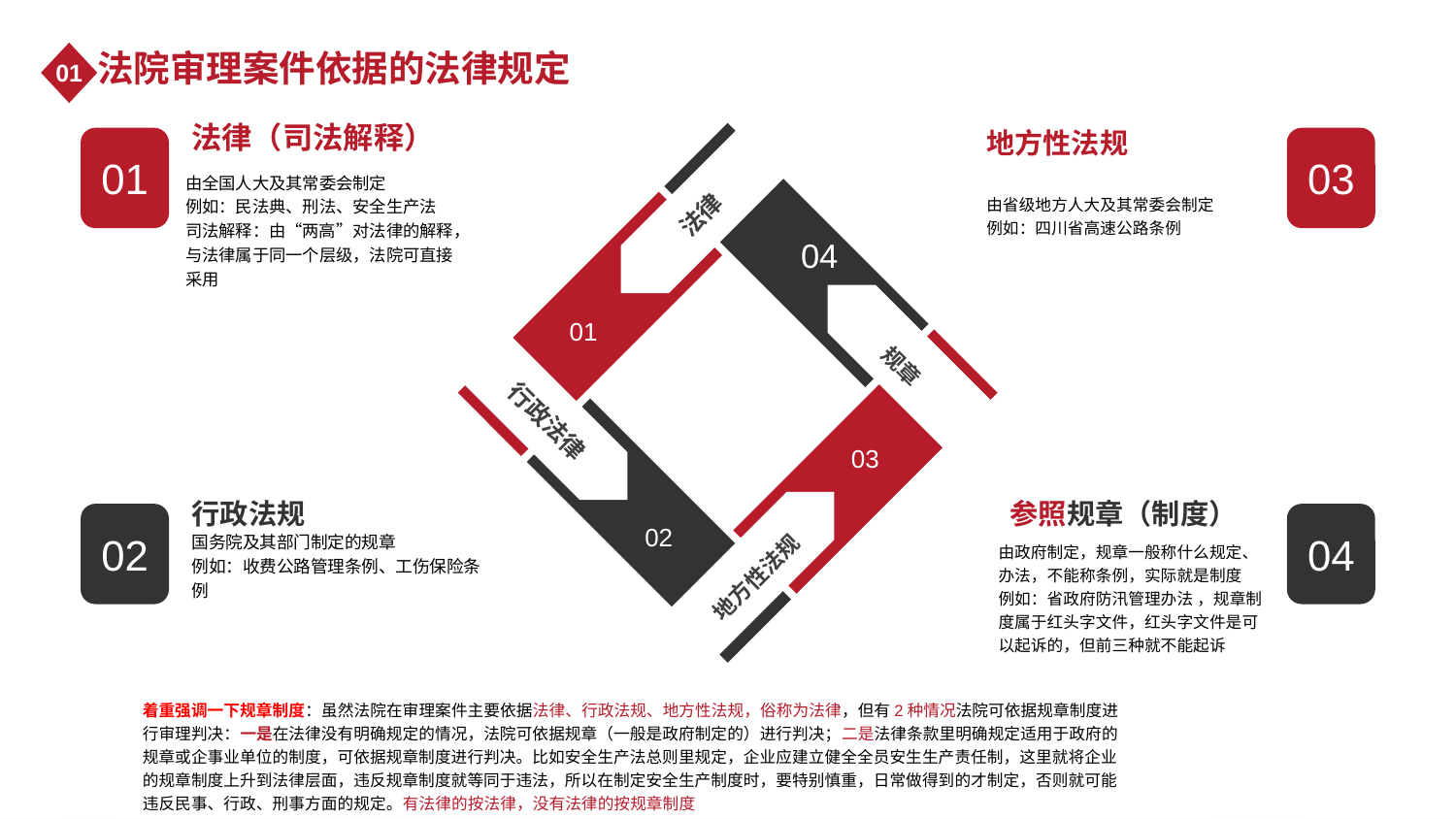

法院审理案件依据的法律规定
01
法律

04

规章

01
行政法律

03

02

地方性法规
法律（司法解释）
01
由全国人大及其常委会制定
例如：民法典、刑法、安全生产法
司法解释：由“两高”对法律的解释，与法律属于同一个层级，法院可直接采用

03
地方性法规
由省级地方人大及其常委会制定
例如：四川省高速公路条例

行政法规
02
国务院及其部门制定的规章
例如：收费公路管理条例、工伤保险条例
参照规章（制度）
04
由政府制定，规章一般称什么规定、办法，不能称条例，实际就是制度
例如：省政府防汛管理办法 ，规章制度属于红头字文件，红头字文件是可以起诉的，但前三种就不能起诉
着重强调一下规章制度：虽然法院在审理案件主要依据法律、行政法规、地方性法规，俗称为法律，但有2种情况法院可依据规章制度进行审理判决：一是在法律没有明确规定的情况，法院可依据规章（一般是政府制定的）进行判决；二是法律条款里明确规定适用于政府的规章或企事业单位的制度，可依据规章制度进行判决。比如安全生产法总则里规定，企业应建立健全全员安生生产责任制，这里就将企业的规章制度上升到法律层面，违反规章制度就等同于违法，所以在制定安全生产制度时，要特别慎重，日常做得到的才制定，否则就可能违反民事、行政、刑事方面的规定。有法律的按法律，没有法律的按规章制度